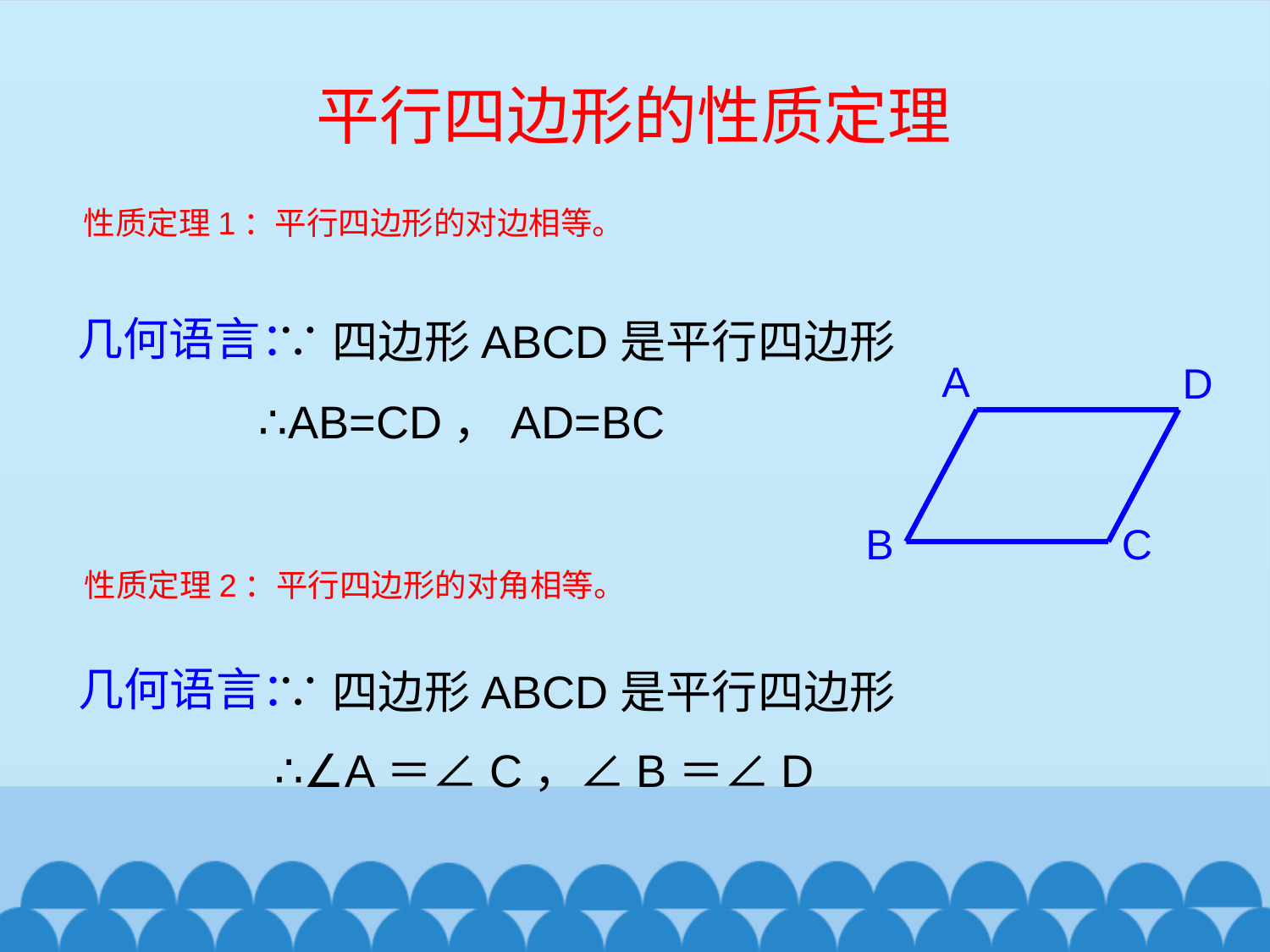

平行四边形的性质定理
性质定理1：平行四边形的对边相等。
几何语言：
∵四边形ABCD是平行四边形
A
D
B
C

∴AB=CD，AD=BC
性质定理2：平行四边形的对角相等。
几何语言：
∵四边形ABCD是平行四边形
∴∠A＝∠C，∠B＝∠D